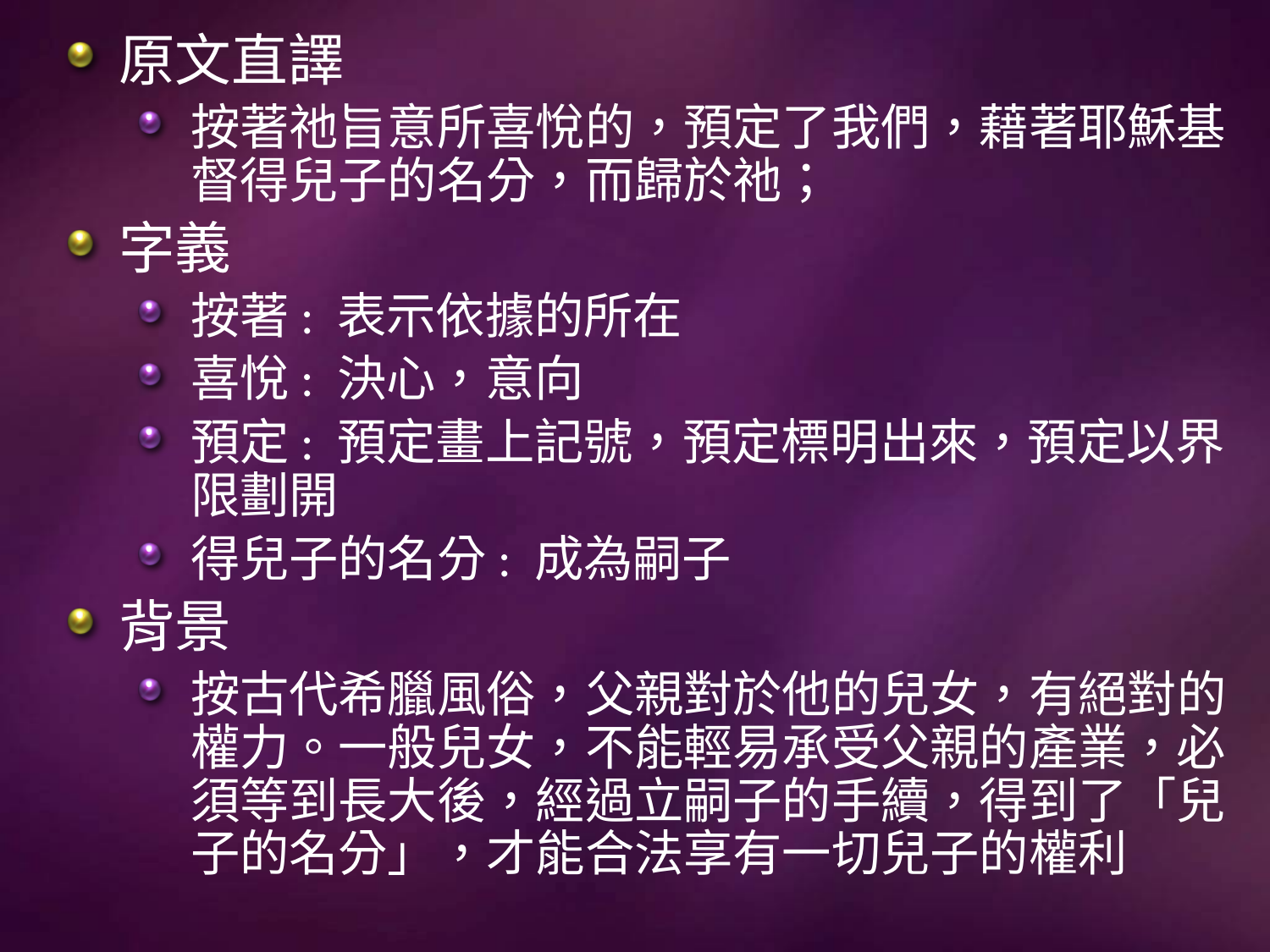

原文直譯
按著祂旨意所喜悅的，預定了我們，藉著耶穌基督得兒子的名分，而歸於祂；
字義
按著: 表示依據的所在
喜悅: 決心，意向
預定: 預定畫上記號，預定標明出來，預定以界限劃開
得兒子的名分: 成為嗣子
背景
按古代希臘風俗，父親對於他的兒女，有絕對的權力。一般兒女，不能輕易承受父親的產業，必須等到長大後，經過立嗣子的手續，得到了「兒子的名分」，才能合法享有一切兒子的權利